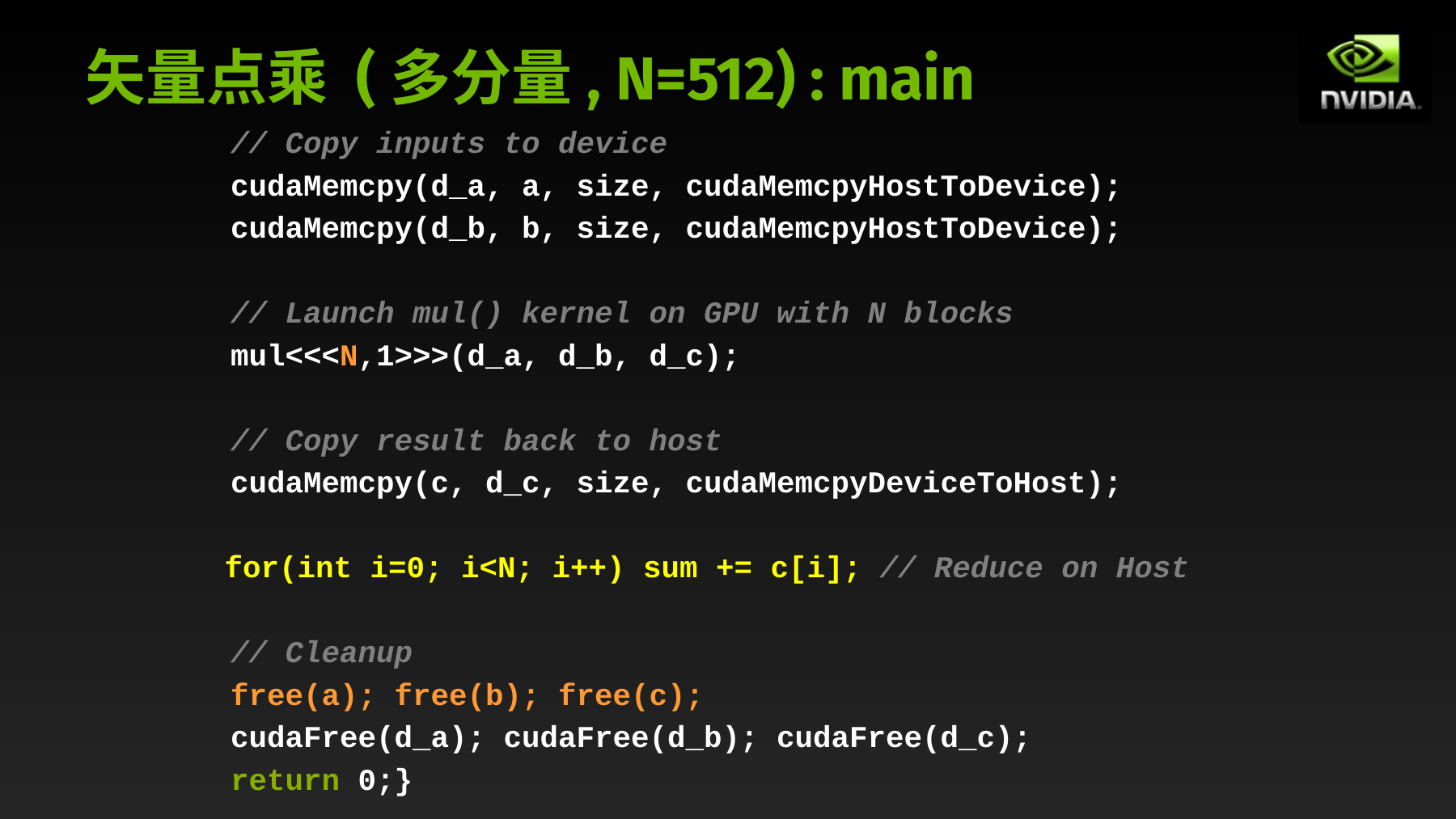

# 矢量点乘 (多分量, N=512) : main
        // Copy inputs to device
        cudaMemcpy(d_a, a, size, cudaMemcpyHostToDevice);
        cudaMemcpy(d_b, b, size, cudaMemcpyHostToDevice);

        // Launch mul() kernel on GPU with N blocks
        mul<<<N,1>>>(d_a, d_b, d_c);

        // Copy result back to host
        cudaMemcpy(c, d_c, size, cudaMemcpyDeviceToHost);

	 for(int i=0; i<N; i++) sum += c[i]; // Reduce on Host

        // Cleanup
        free(a); free(b); free(c);
        cudaFree(d_a); cudaFree(d_b); cudaFree(d_c);
        return 0;}